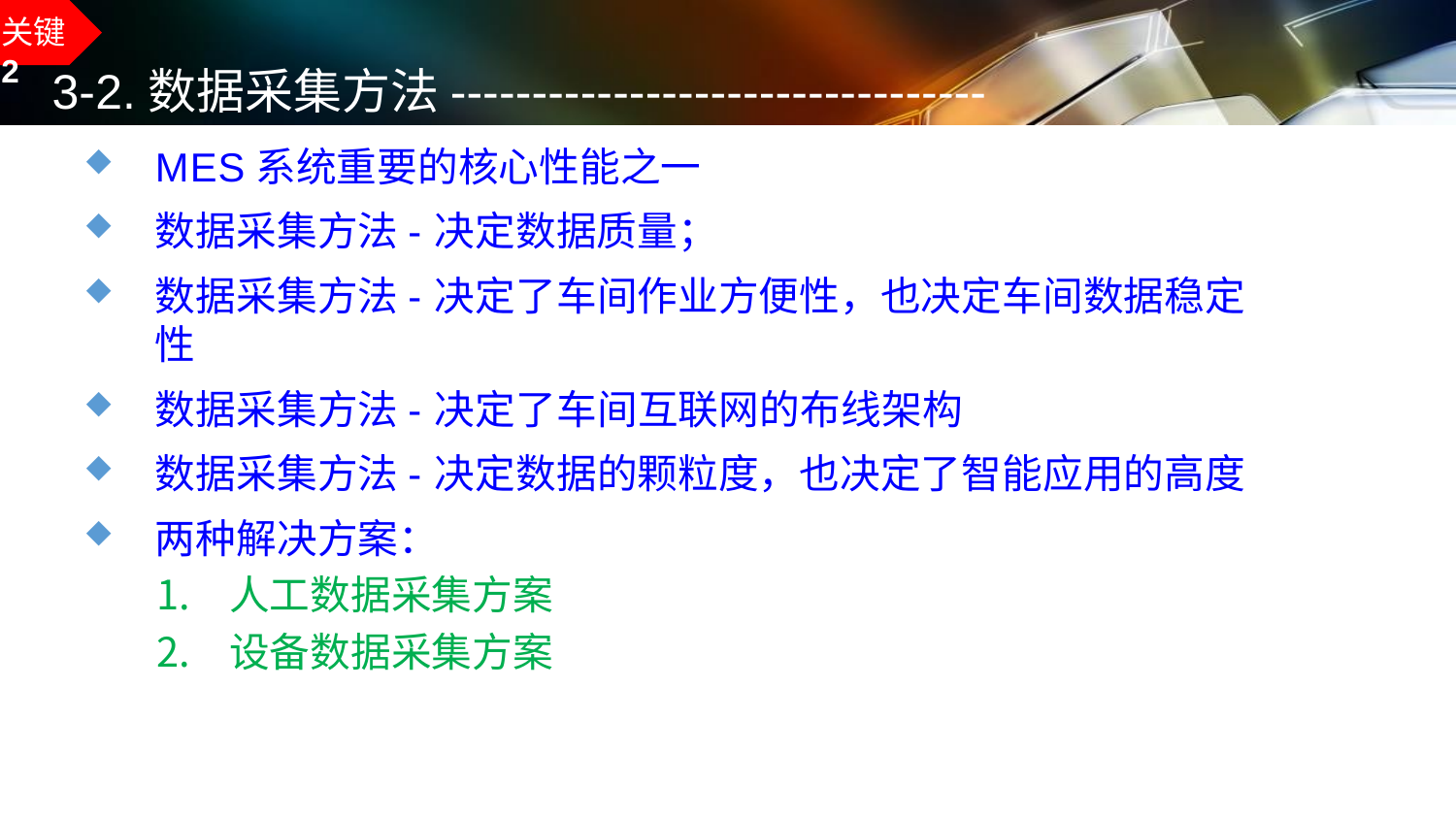

关键2
# 3-2.数据采集方法---------------------------------
MES系统重要的核心性能之一
数据采集方法-决定数据质量；
数据采集方法-决定了车间作业方便性，也决定车间数据稳定性
数据采集方法-决定了车间互联网的布线架构
数据采集方法-决定数据的颗粒度，也决定了智能应用的高度
两种解决方案：
人工数据采集方案
设备数据采集方案